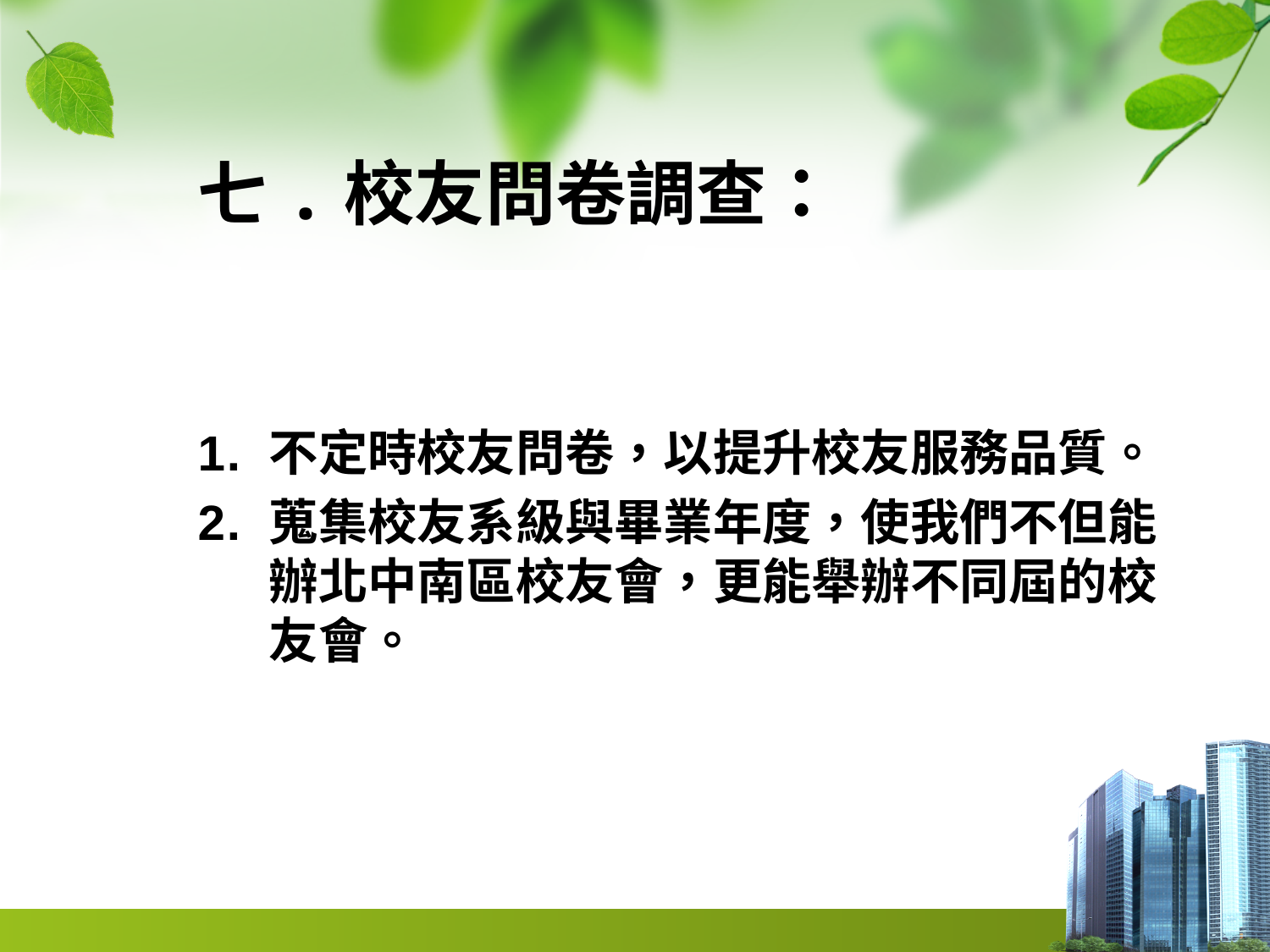

# 七.校友問卷調查：

不定時校友問卷，以提升校友服務品質。
蒐集校友系級與畢業年度，使我們不但能辦北中南區校友會，更能舉辦不同屆的校友會。